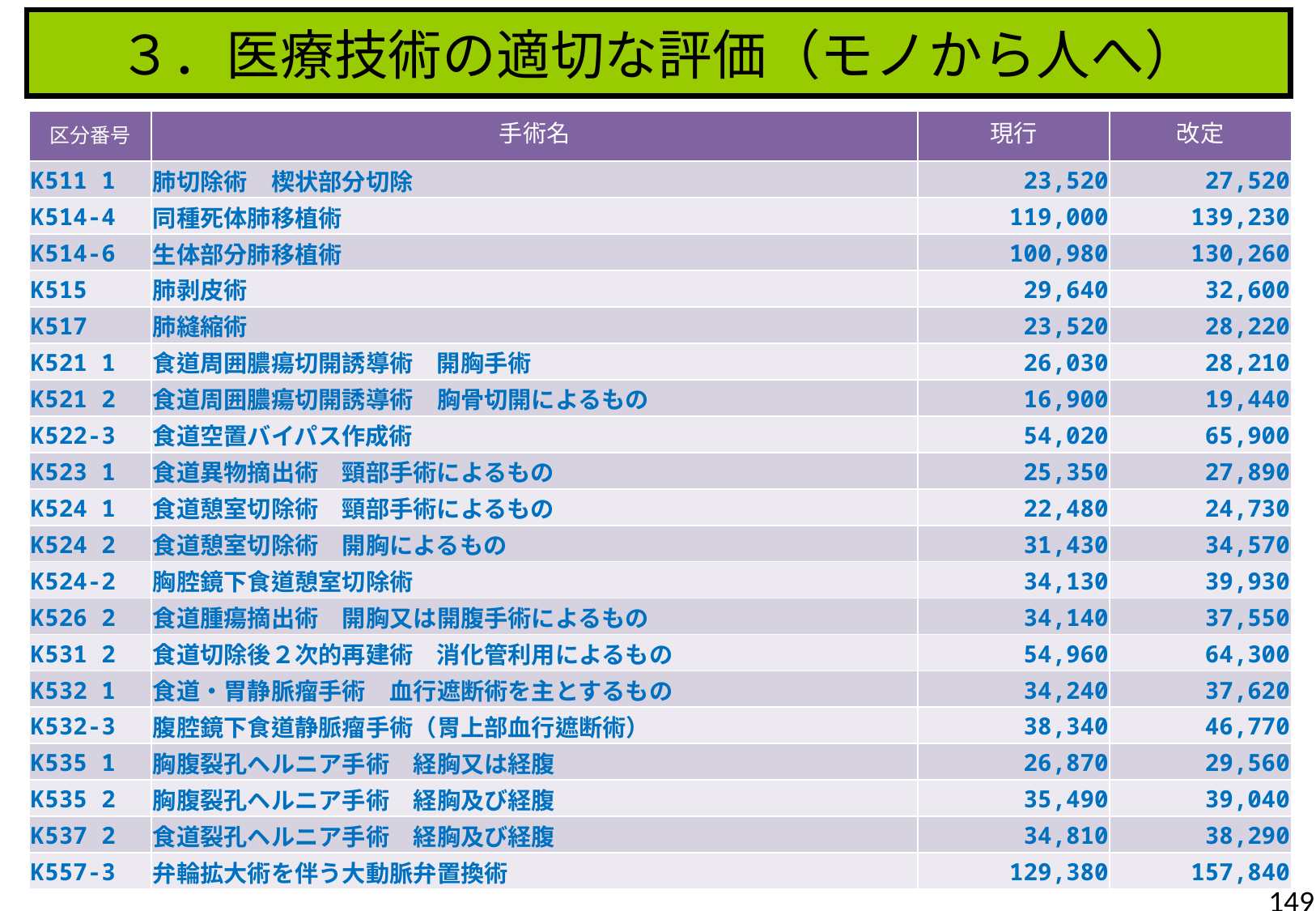

３．医療技術の適切な評価（モノから人へ）
| 区分番号 | 手術名 | 現行 | 改定 |
| --- | --- | --- | --- |
| K511 1 | 肺切除術　楔状部分切除 | 23,520 | 27,520 |
| K514-4 | 同種死体肺移植術 | 119,000 | 139,230 |
| K514-6 | 生体部分肺移植術 | 100,980 | 130,260 |
| K515 | 肺剥皮術 | 29,640 | 32,600 |
| K517 | 肺縫縮術 | 23,520 | 28,220 |
| K521 1 | 食道周囲膿瘍切開誘導術　開胸手術 | 26,030 | 28,210 |
| K521 2 | 食道周囲膿瘍切開誘導術　胸骨切開によるもの | 16,900 | 19,440 |
| K522-3 | 食道空置バイパス作成術 | 54,020 | 65,900 |
| K523 1 | 食道異物摘出術　頸部手術によるもの | 25,350 | 27,890 |
| K524 1 | 食道憩室切除術　頸部手術によるもの | 22,480 | 24,730 |
| K524 2 | 食道憩室切除術　開胸によるもの | 31,430 | 34,570 |
| K524-2 | 胸腔鏡下食道憩室切除術 | 34,130 | 39,930 |
| K526 2 | 食道腫瘍摘出術　開胸又は開腹手術によるもの | 34,140 | 37,550 |
| K531 2 | 食道切除後２次的再建術　消化管利用によるもの | 54,960 | 64,300 |
| K532 1 | 食道・胃静脈瘤手術　血行遮断術を主とするもの | 34,240 | 37,620 |
| K532-3 | 腹腔鏡下食道静脈瘤手術（胃上部血行遮断術） | 38,340 | 46,770 |
| K535 1 | 胸腹裂孔ヘルニア手術　経胸又は経腹 | 26,870 | 29,560 |
| K535 2 | 胸腹裂孔ヘルニア手術　経胸及び経腹 | 35,490 | 39,040 |
| K537 2 | 食道裂孔ヘルニア手術　経胸及び経腹 | 34,810 | 38,290 |
| K557-3 | 弁輪拡大術を伴う大動脈弁置換術 | 129,380 | 157,840 |
149